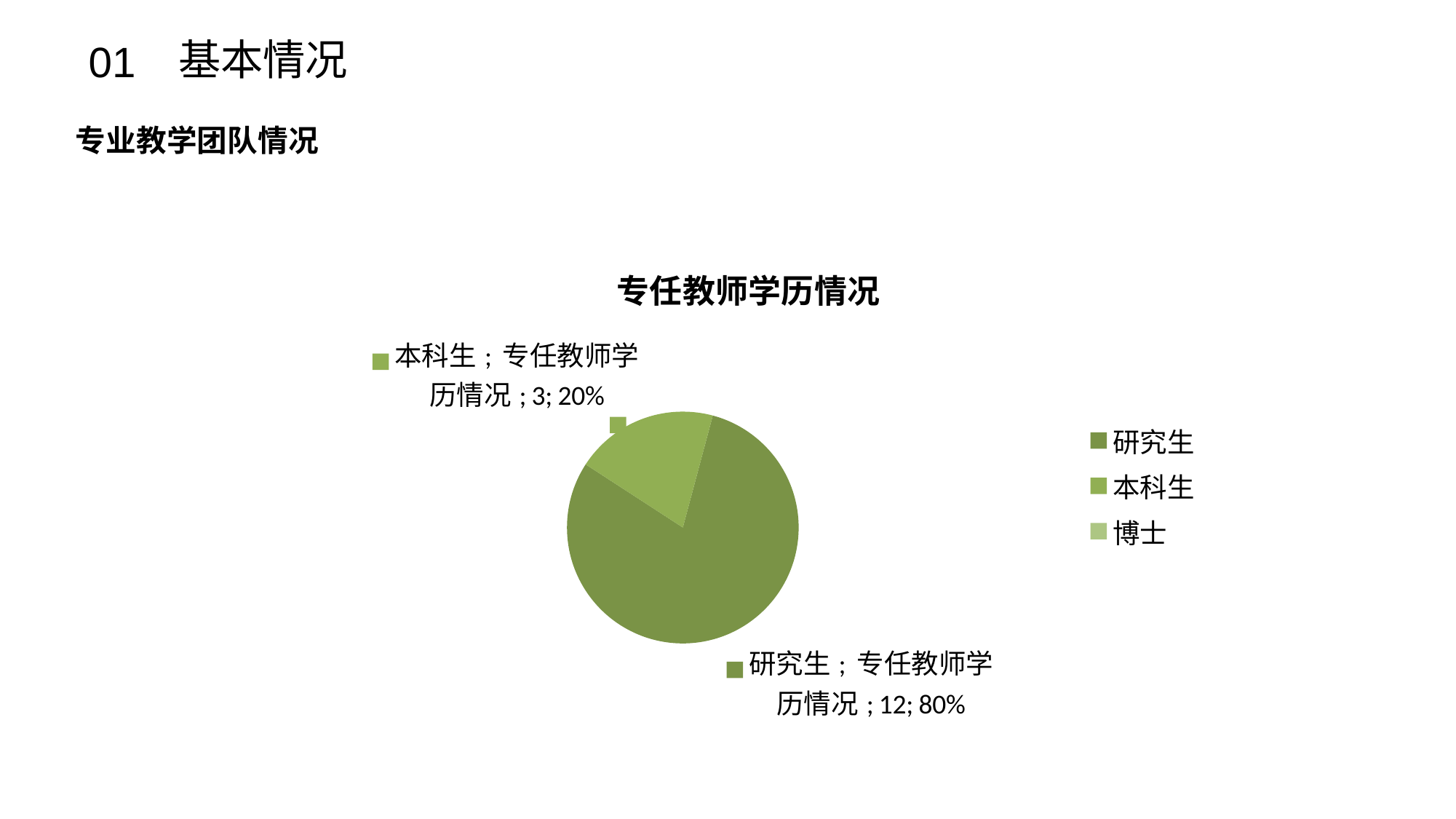

01
基本情况
专业教学团队情况

### Chart:

| Category | 专任教师学历情况 |
|---|---|
| 研究生 | 12.0 |
| 本科生 | 3.0 |
| 博士 | 0.0 |
1,
8%
1,
8%
5,
42%